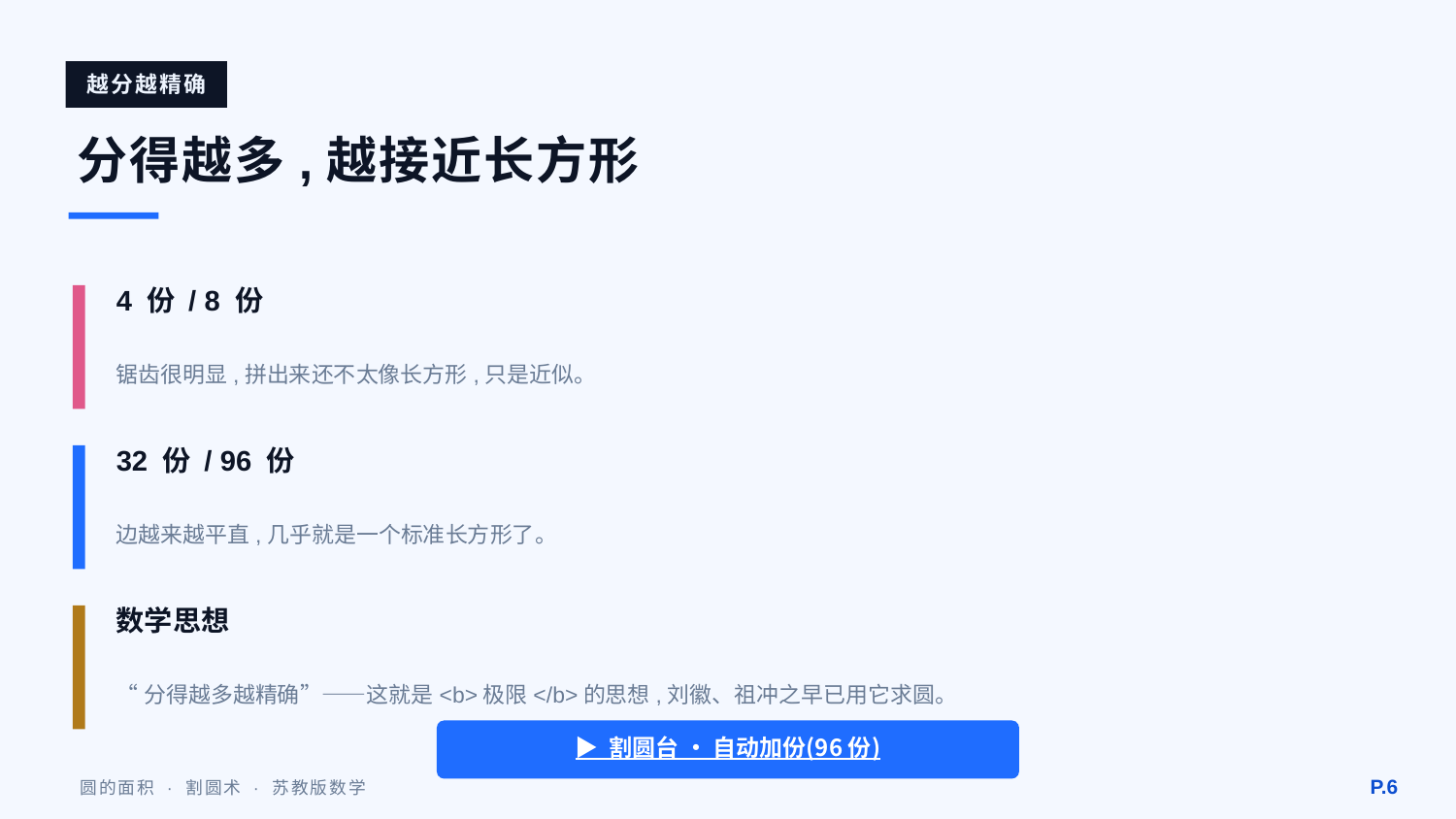

越分越精确

分得越多,越接近长方形

4 份 / 8 份

锯齿很明显,拼出来还不太像长方形,只是近似。
32 份 / 96 份

边越来越平直,几乎就是一个标准长方形了。
数学思想

“分得越多越精确”——这就是<b>极限</b>的思想,刘徽、祖冲之早已用它求圆。
▶  割圆台 · 自动加份(96 份)

P.6
圆的面积 · 割圆术 · 苏教版数学